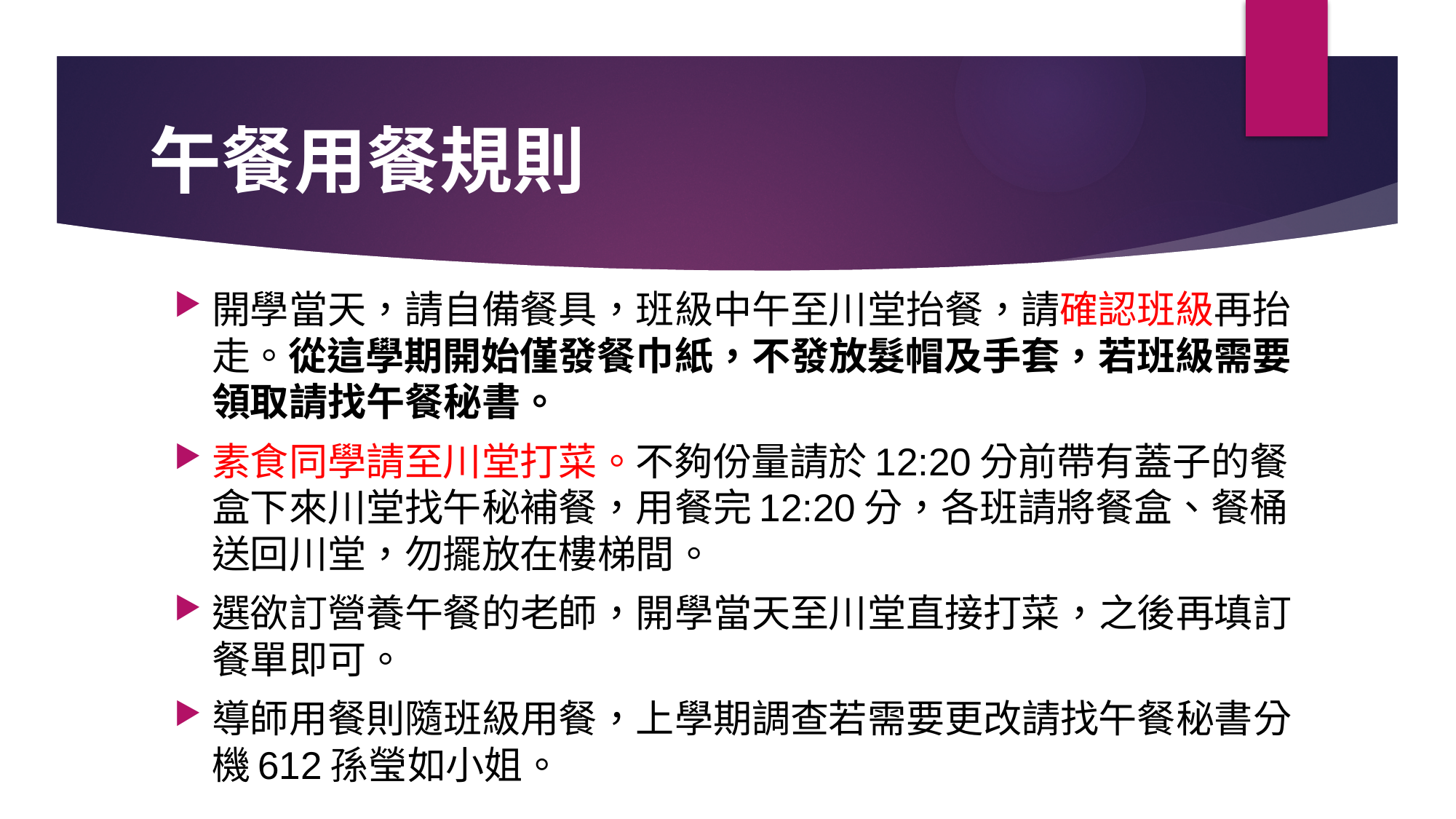

# 午餐用餐規則
開學當天，請自備餐具，班級中午至川堂抬餐，請確認班級再抬走。從這學期開始僅發餐巾紙，不發放髮帽及手套，若班級需要領取請找午餐秘書。
素食同學請至川堂打菜。不夠份量請於12:20分前帶有蓋子的餐盒下來川堂找午秘補餐，用餐完12:20分，各班請將餐盒、餐桶送回川堂，勿擺放在樓梯間。
選欲訂營養午餐的老師，開學當天至川堂直接打菜，之後再填訂餐單即可。
導師用餐則隨班級用餐，上學期調查若需要更改請找午餐秘書分機612孫瑩如小姐。